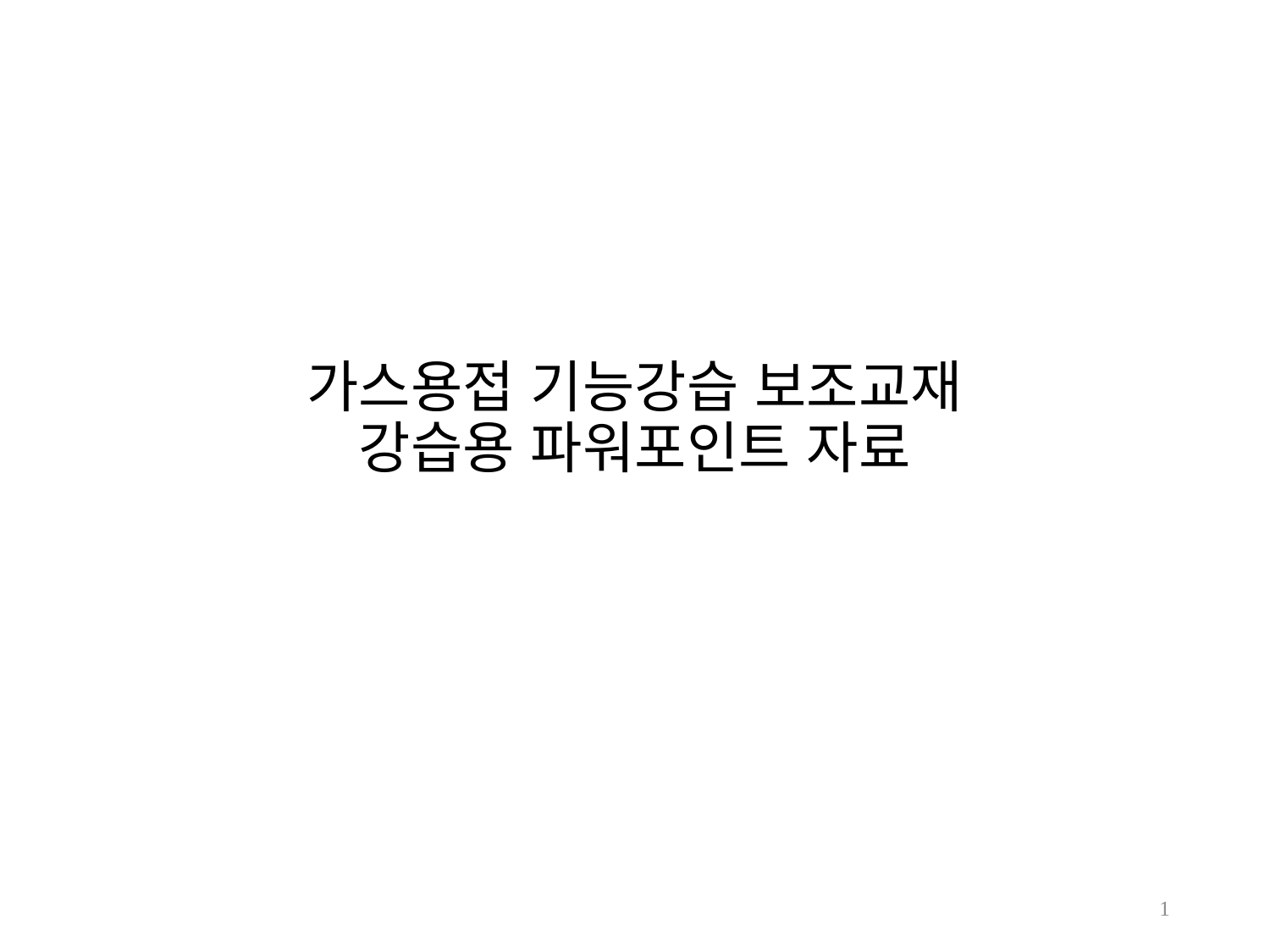

# 가스용접 기능강습 보조교재 강습용 파워포인트 자료
1